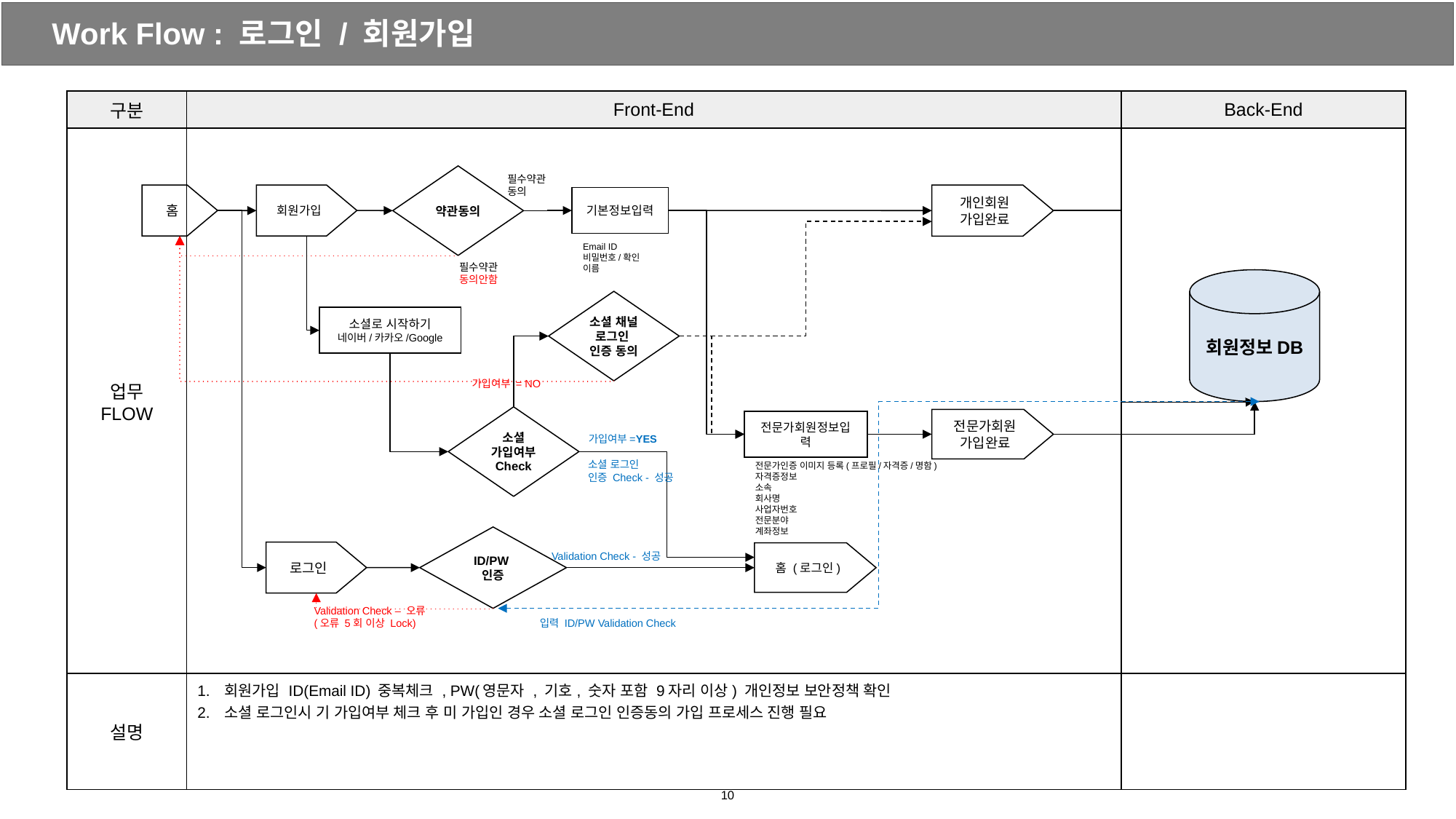

Work Flow : 로그인 / 회원가입
| 구분 | Front-End | Back-End |
| --- | --- | --- |
| 업무 FLOW |  |  |
| 설명 | 회원가입 ID(Email ID) 중복체크 , PW(영문자 , 기호, 숫자 포함 9자리 이상) 개인정보 보안정책 확인 소셜 로그인시 기 가입여부 체크 후 미 가입인 경우 소셜 로그인 인증동의 가입 프로세스 진행 필요 |  |
약관동의
필수약관
동의
홈
회원가입
개인회원
가입완료
기본정보입력
Email ID
비밀번호/확인
이름
필수약관
동의안함
회원정보DB
소셜 채널 로그인
인증 동의
소셜로 시작하기
네이버/카카오/Google

가입여부 = NO
소셜 가입여부 Check
전문가회원
가입완료
전문가회원정보입력
가입여부=YES
소셜 로그인
인증 Check - 성공
전문가인증 이미지 등록(프로필/자격증/명함)
자격증정보
소속
회사명
사업자번호
전문분야
계좌정보
ID/PW
인증
로그인
홈 (로그인)
Validation Check - 성공
Validation Check – 오류
(오류 5회 이상 Lock)
입력 ID/PW Validation Check
10